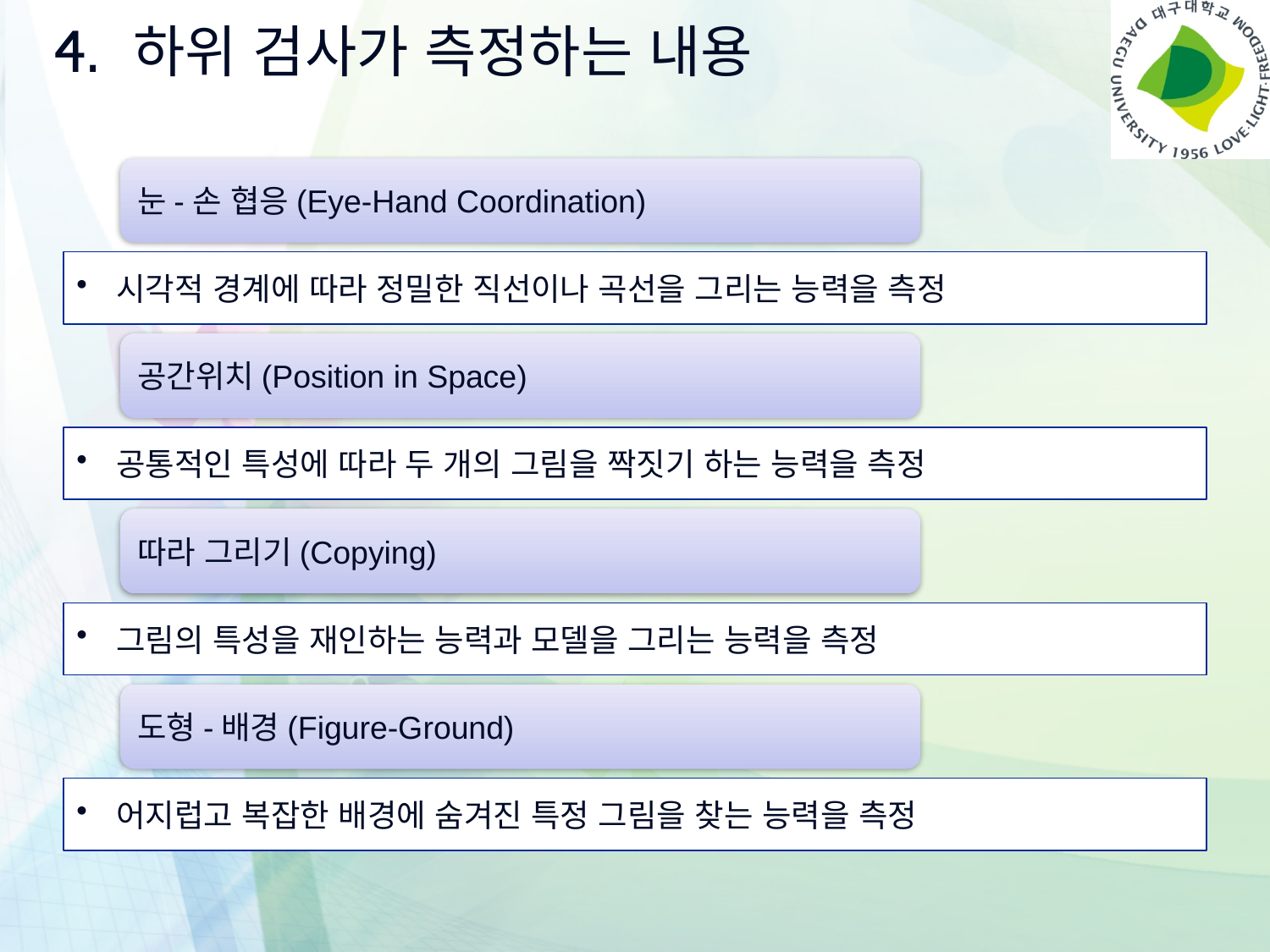

# 4. 하위 검사가 측정하는 내용
눈-손 협응(Eye-Hand Coordination)
공간위치(Position in Space)
따라 그리기(Copying)
도형-배경(Figure-Ground)
시각적 경계에 따라 정밀한 직선이나 곡선을 그리는 능력을 측정
공통적인 특성에 따라 두 개의 그림을 짝짓기 하는 능력을 측정
그림의 특성을 재인하는 능력과 모델을 그리는 능력을 측정
어지럽고 복잡한 배경에 숨겨진 특정 그림을 찾는 능력을 측정